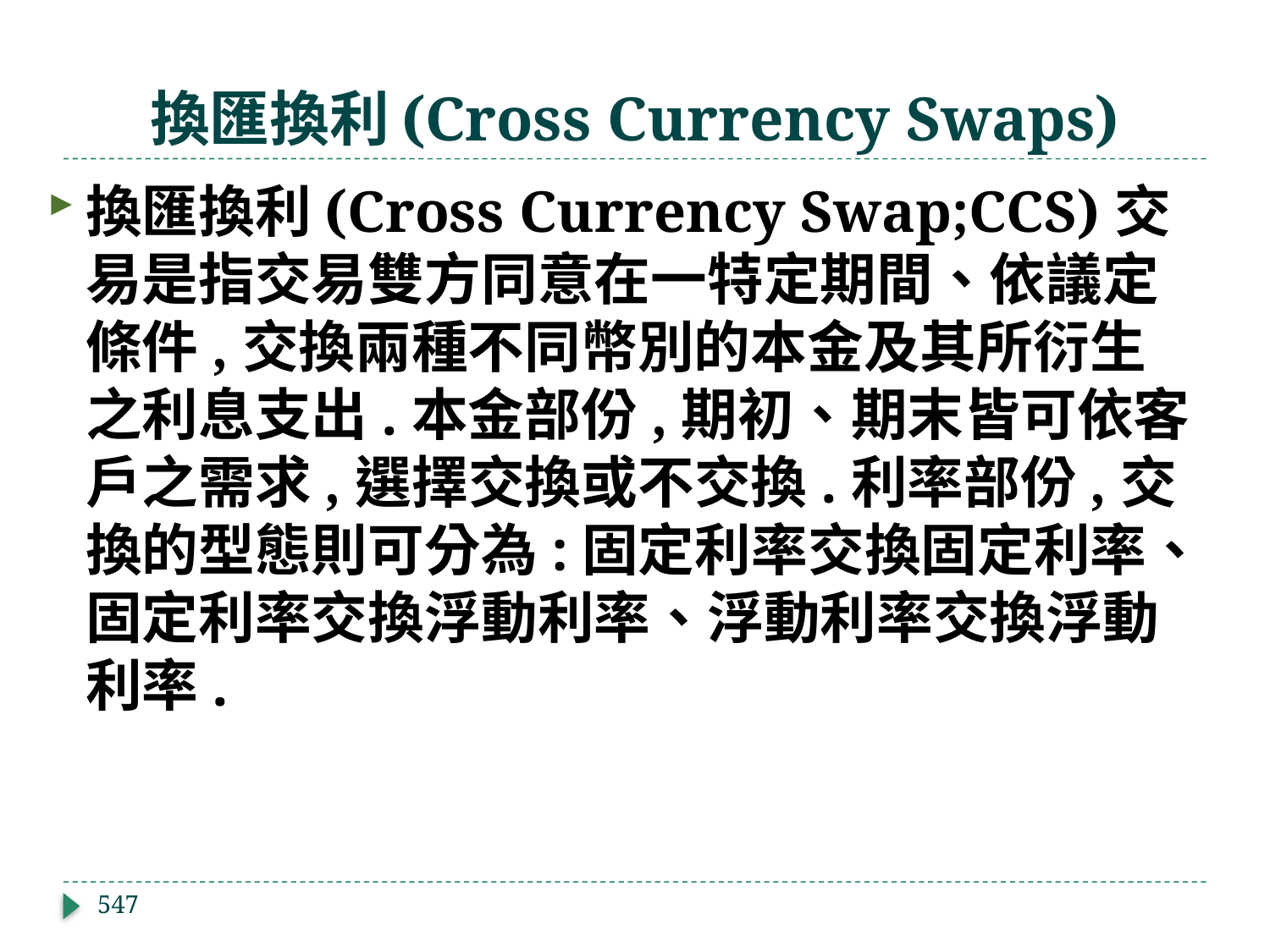

# 換匯換利(Cross Currency Swaps)
換匯換利(Cross Currency Swap;CCS)交易是指交易雙方同意在一特定期間、依議定條件,交換兩種不同幣別的本金及其所衍生之利息支出.本金部份,期初、期末皆可依客戶之需求,選擇交換或不交換.利率部份,交換的型態則可分為:固定利率交換固定利率、固定利率交換浮動利率、浮動利率交換浮動利率.
547